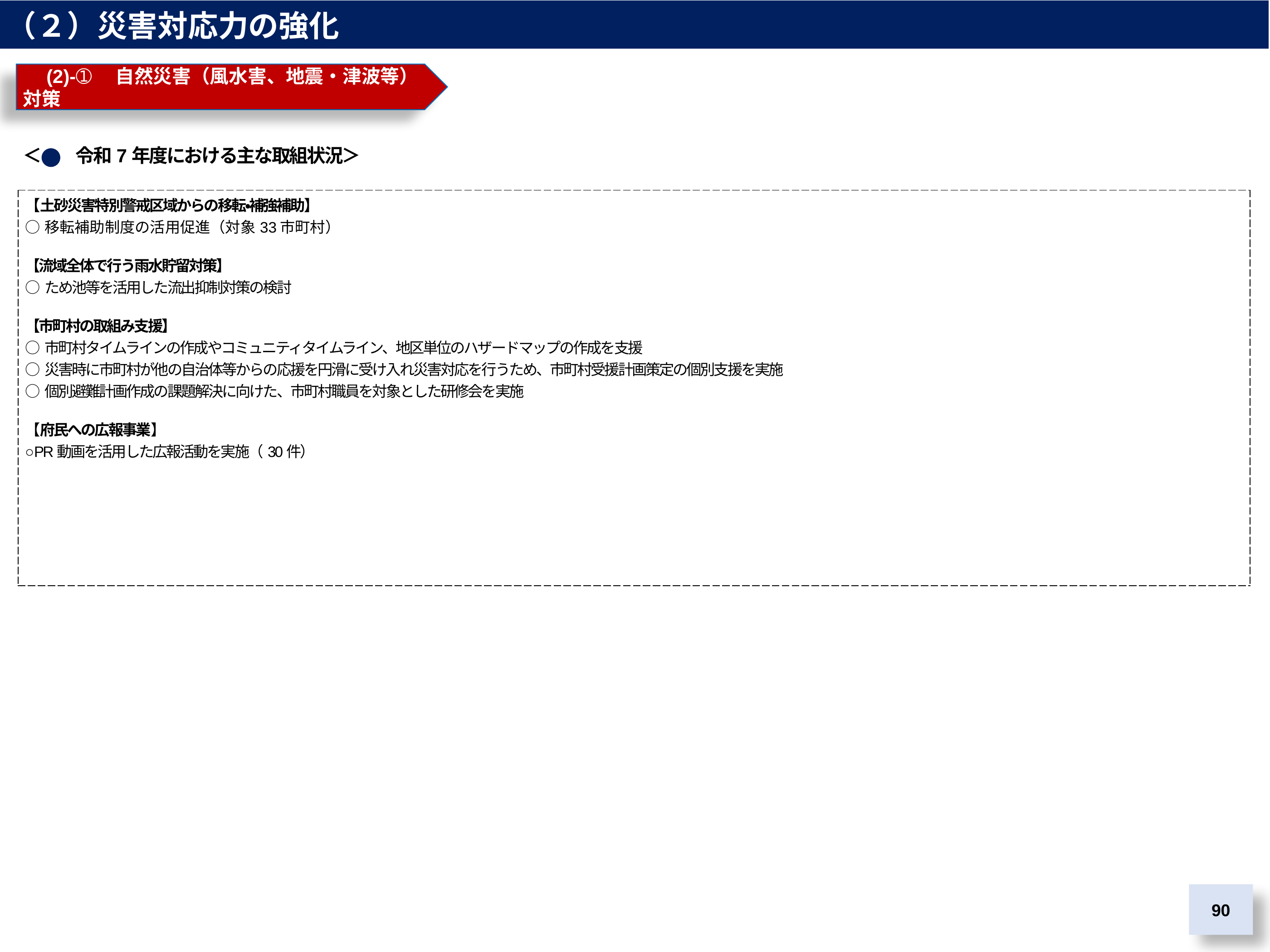

（２）災害対応力の強化
　(2)-➀　自然災害（風水害、地震・津波等）対策
＜　　令和7年度における主な取組状況＞

| 【土砂災害特別警戒区域からの移転・補強補助】 ○移転補助制度の活用促進（対象33市町村） 【流域全体で行う雨水貯留対策】 ○ため池等を活用した流出抑制対策の検討 【市町村の取組み支援】 ○市町村タイムラインの作成やコミュニティタイムライン、地区単位のハザードマップの作成を支援 ○災害時に市町村が他の自治体等からの応援を円滑に受け入れ災害対応を行うため、市町村受援計画策定の個別支援を実施 ○個別避難計画作成の課題解決に向けた、市町村職員を対象とした研修会を実施 【府民への広報事業】 ○PR動画を活用した広報活動を実施（30件） |
| --- |
90